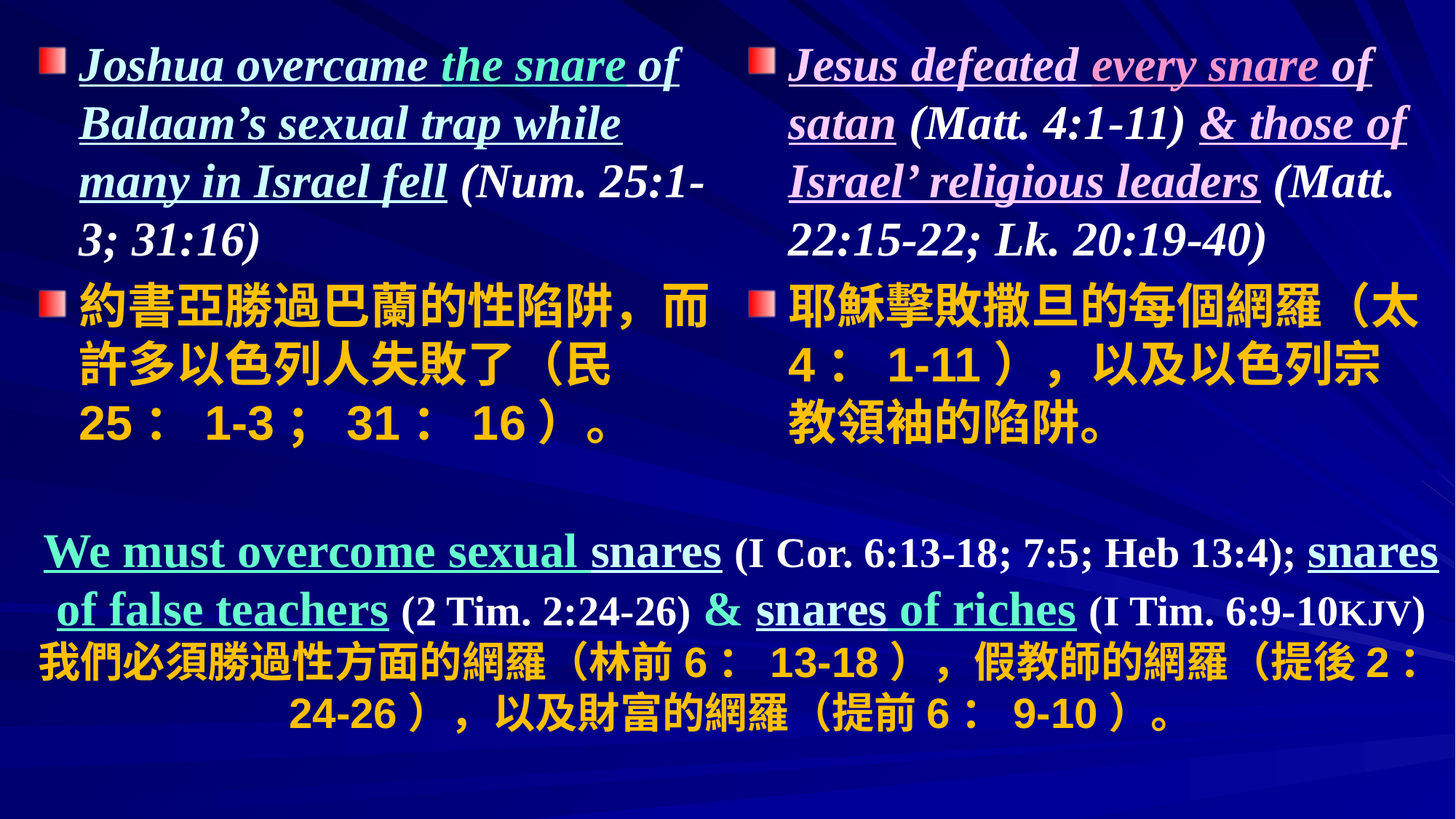

Joshua overcame the snare of Balaam’s sexual trap while many in Israel fell (Num. 25:1-3; 31:16)
約書亞勝過巴蘭的性陷阱，而許多以色列人失敗了（民25：1-3；31：16）。
Jesus defeated every snare of satan (Matt. 4:1-11) & those of Israel’ religious leaders (Matt. 22:15-22; Lk. 20:19-40)
耶穌擊敗撒旦的每個網羅（太4：1-11），以及以色列宗教領袖的陷阱。
# We must overcome sexual snares (I Cor. 6:13-18; 7:5; Heb 13:4); snares of false teachers (2 Tim. 2:24-26) & snares of riches (I Tim. 6:9-10KJV) 我們必須勝過性方面的網羅（林前6：13-18），假教師的網羅（提後2：24-26），以及財富的網羅（提前6：9-10）。